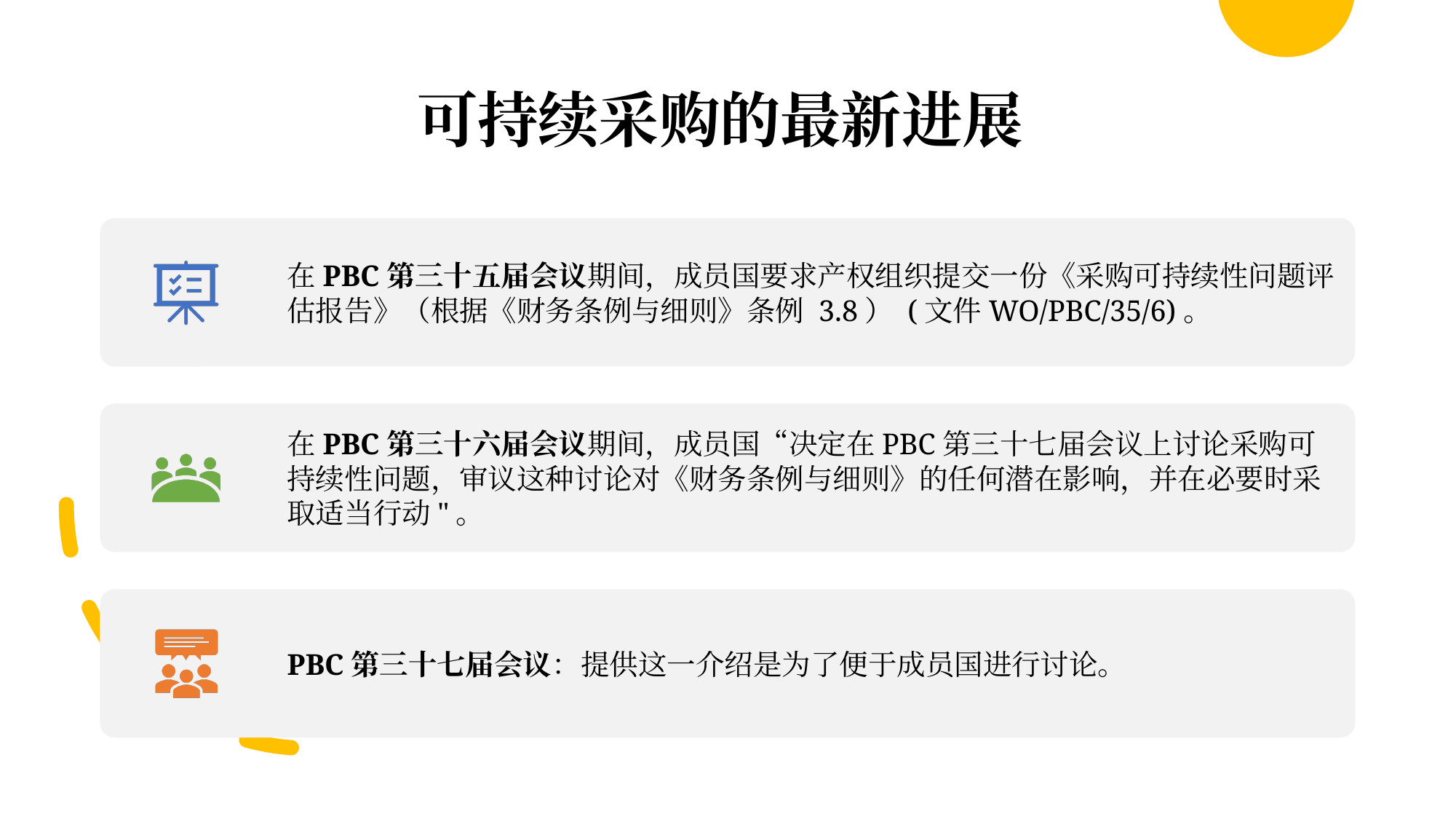

# 可持续采购的最新进展
在PBC第三十五届会议期间，成员国要求产权组织提交一份《采购可持续性问题评估报告》（根据《财务条例与细则》条例 3.8） (文件WO/PBC/35/6)。
在PBC第三十六届会议期间，成员国“决定在PBC第三十七届会议上讨论采购可持续性问题，审议这种讨论对《财务条例与细则》的任何潜在影响，并在必要时采取适当行动"。
PBC第三十七届会议：提供这一介绍是为了便于成员国进行讨论。